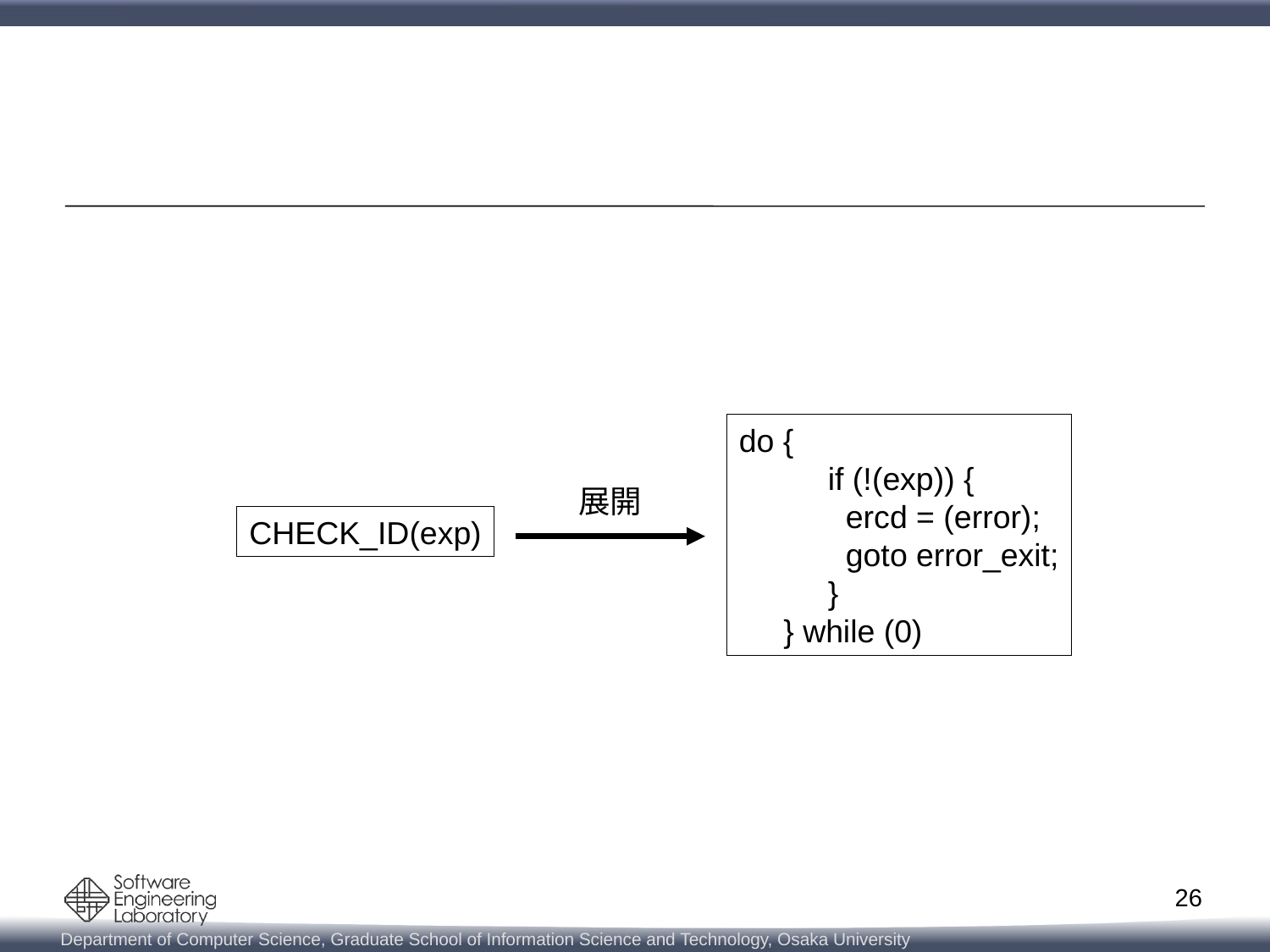

#
do {
          if (!(exp)) {
            ercd = (error);
            goto error_exit;
          }
     } while (0)
展開
CHECK_ID(exp)
26